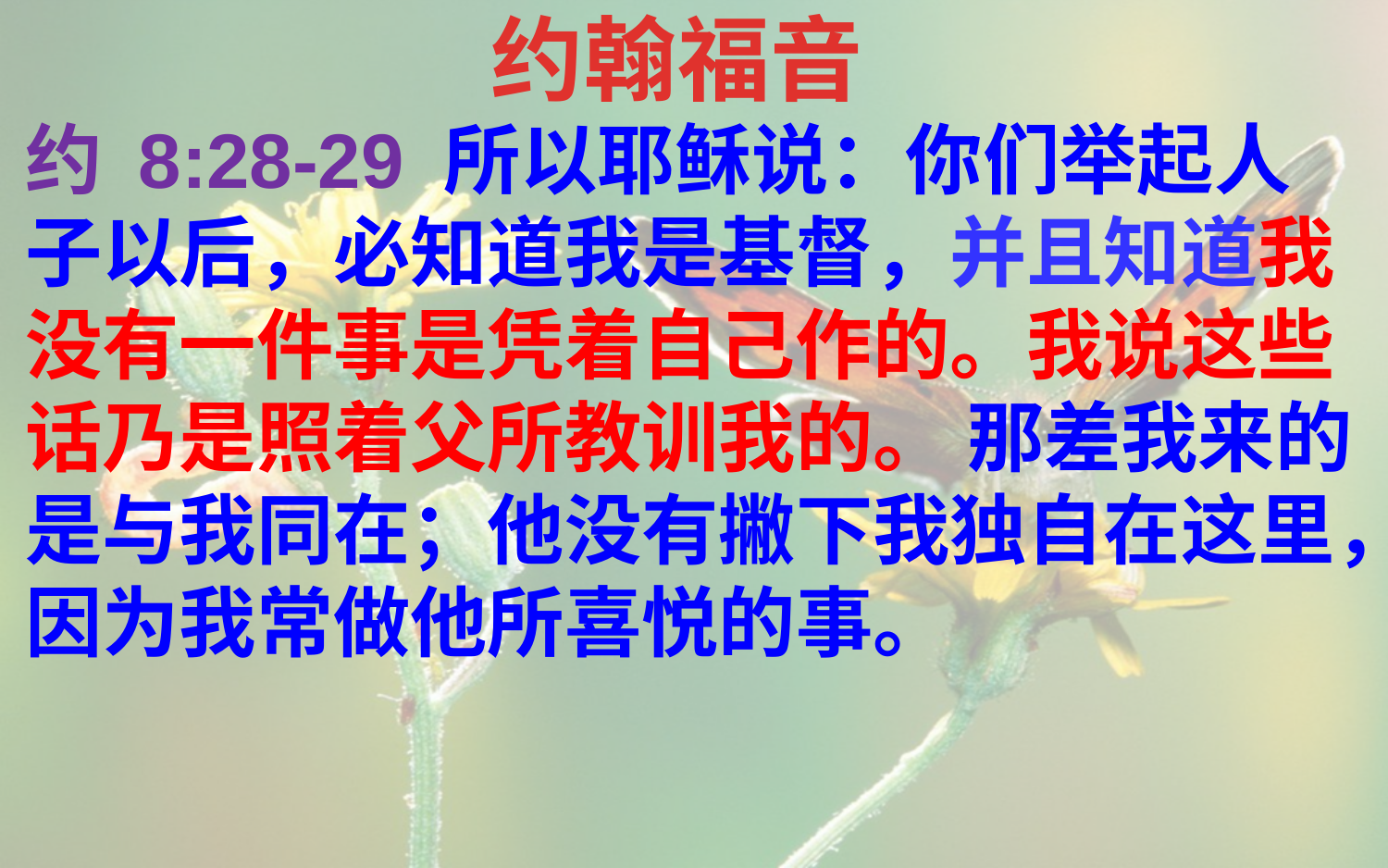

约翰福音
约 8:28-29 所以耶稣说：你们举起人子以后，必知道我是基督，并且知道我没有一件事是凭着自己作的。我说这些话乃是照着父所教训我的。 那差我来的是与我同在；他没有撇下我独自在这里，因为我常做他所喜悦的事。